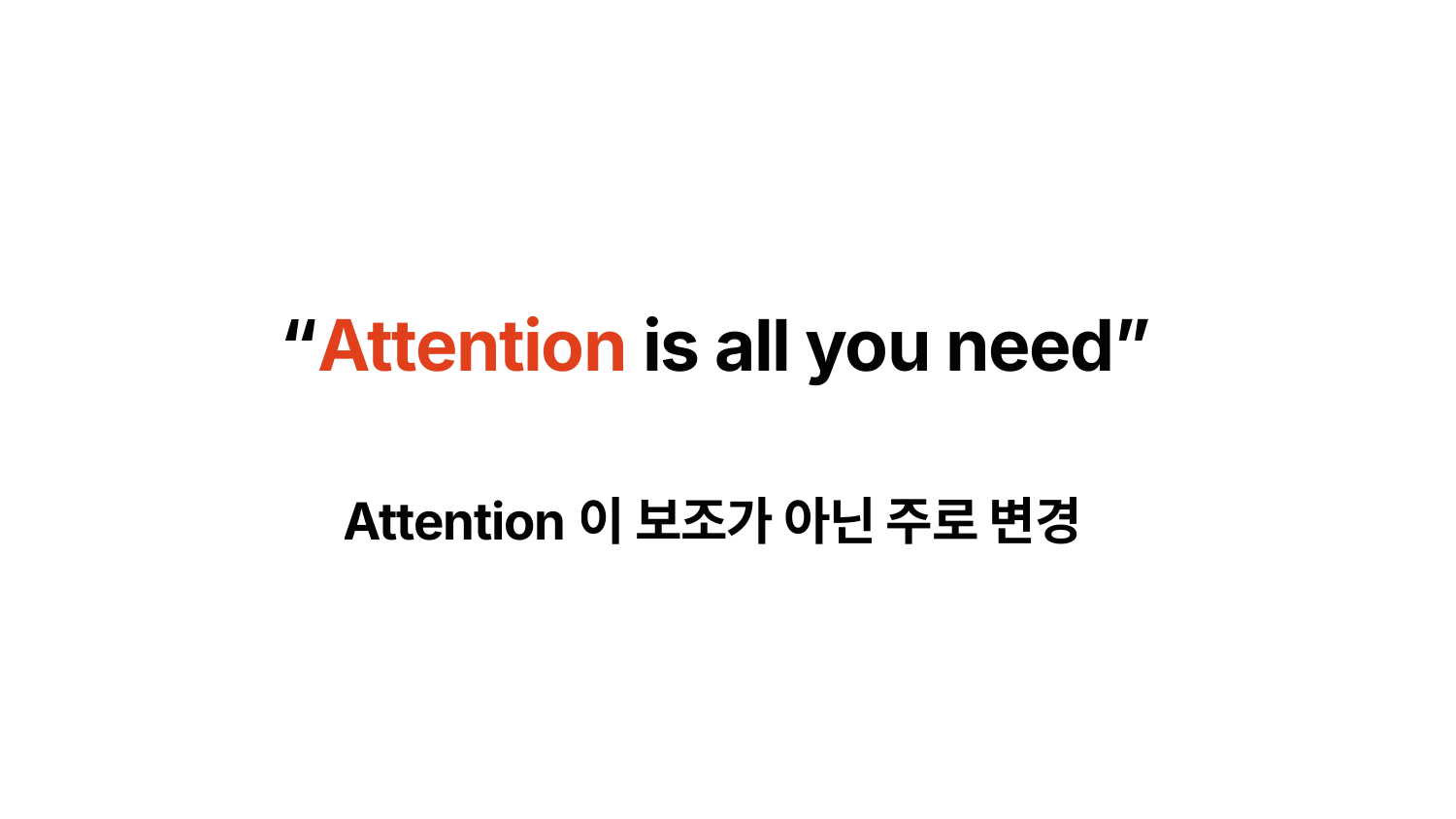

“Attention is all you need”
Attention이 보조가 아닌 주로 변경